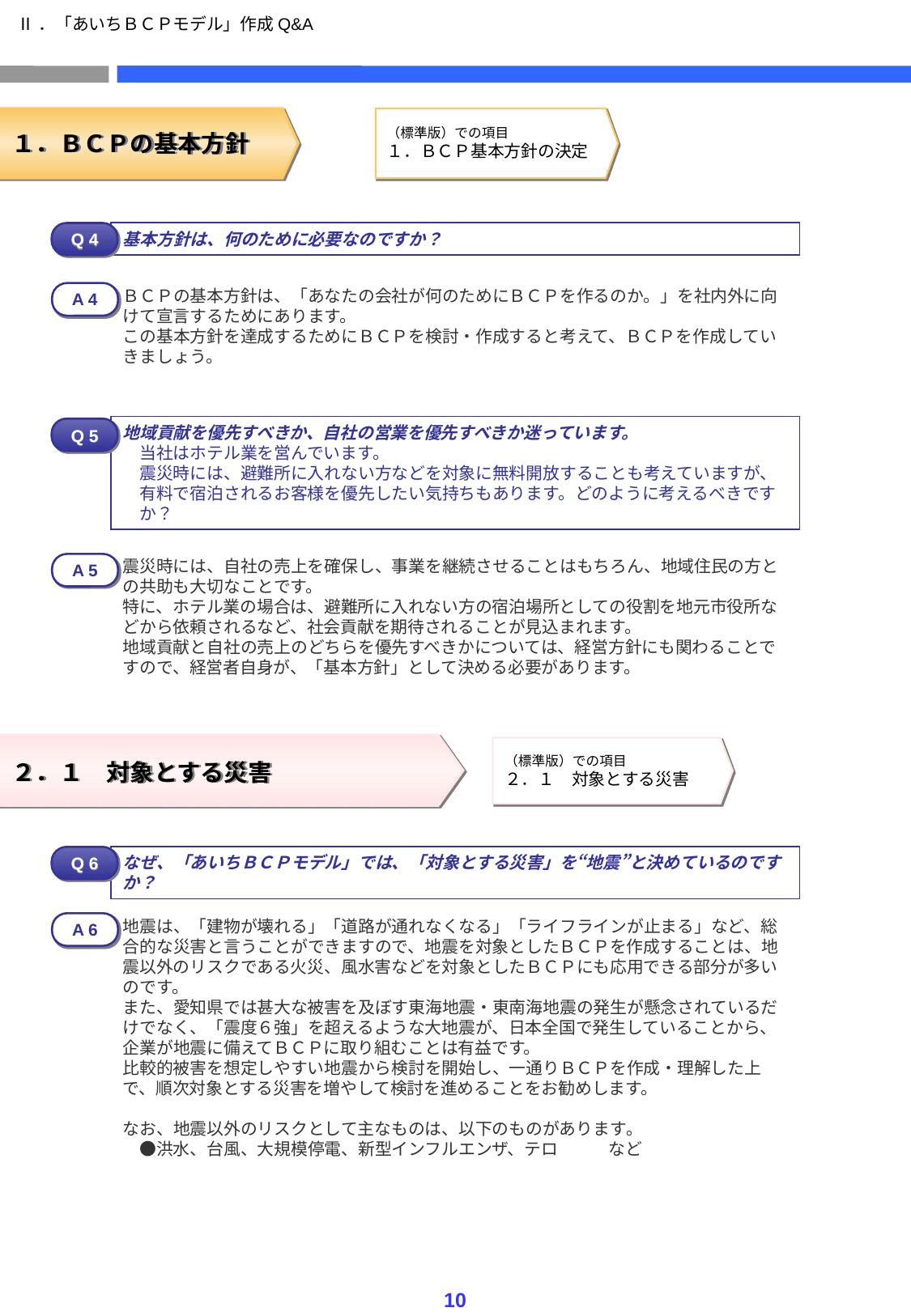

Ⅱ．「あいちＢＣＰモデル」作成Q&A

（標準版）での項目
１．ＢＣＰ基本方針の決定
１．ＢＣＰの基本方針
基本方針は、何のために必要なのですか？

Q 4

ＢＣＰの基本方針は、「あなたの会社が何のためにＢＣＰを作るのか。」を社内外に向けて宣言するためにあります。
この基本方針を達成するためにＢＣＰを検討・作成すると考えて、ＢＣＰを作成していきましょう。
A 4

地域貢献を優先すべきか、自社の営業を優先すべきか迷っています。
　当社はホテル業を営んでいます。
　震災時には、避難所に入れない方などを対象に無料開放することも考えていますが、
　有料で宿泊されるお客様を優先したい気持ちもあります。どのように考えるべきです
　か？

Q 5
震災時には、自社の売上を確保し、事業を継続させることはもちろん、地域住民の方との共助も大切なことです。
特に、ホテル業の場合は、避難所に入れない方の宿泊場所としての役割を地元市役所などから依頼されるなど、社会貢献を期待されることが見込まれます。
地域貢献と自社の売上のどちらを優先すべきかについては、経営方針にも関わることですので、経営者自身が、「基本方針」として決める必要があります。
A 5

（標準版）での項目
２．１　対象とする災害
２．１　対象とする災害
なぜ、「あいちＢＣＰモデル」では、「対象とする災害」を“地震”と決めているのですか？

Q 6

地震は、「建物が壊れる」「道路が通れなくなる」「ライフラインが止まる」など、総合的な災害と言うことができますので、地震を対象としたＢＣＰを作成することは、地震以外のリスクである火災、風水害などを対象としたＢＣＰにも応用できる部分が多いのです。
また、愛知県では甚大な被害を及ぼす東海地震・東南海地震の発生が懸念されているだけでなく、「震度６強」を超えるような大地震が、日本全国で発生していることから、企業が地震に備えてＢＣＰに取り組むことは有益です。
比較的被害を想定しやすい地震から検討を開始し、一通りＢＣＰを作成・理解した上で、順次対象とする災害を増やして検討を進めることをお勧めします。

なお、地震以外のリスクとして主なものは、以下のものがあります｡
　●洪水、台風、大規模停電、新型インフルエンザ、テロ　　　など
A 6

10